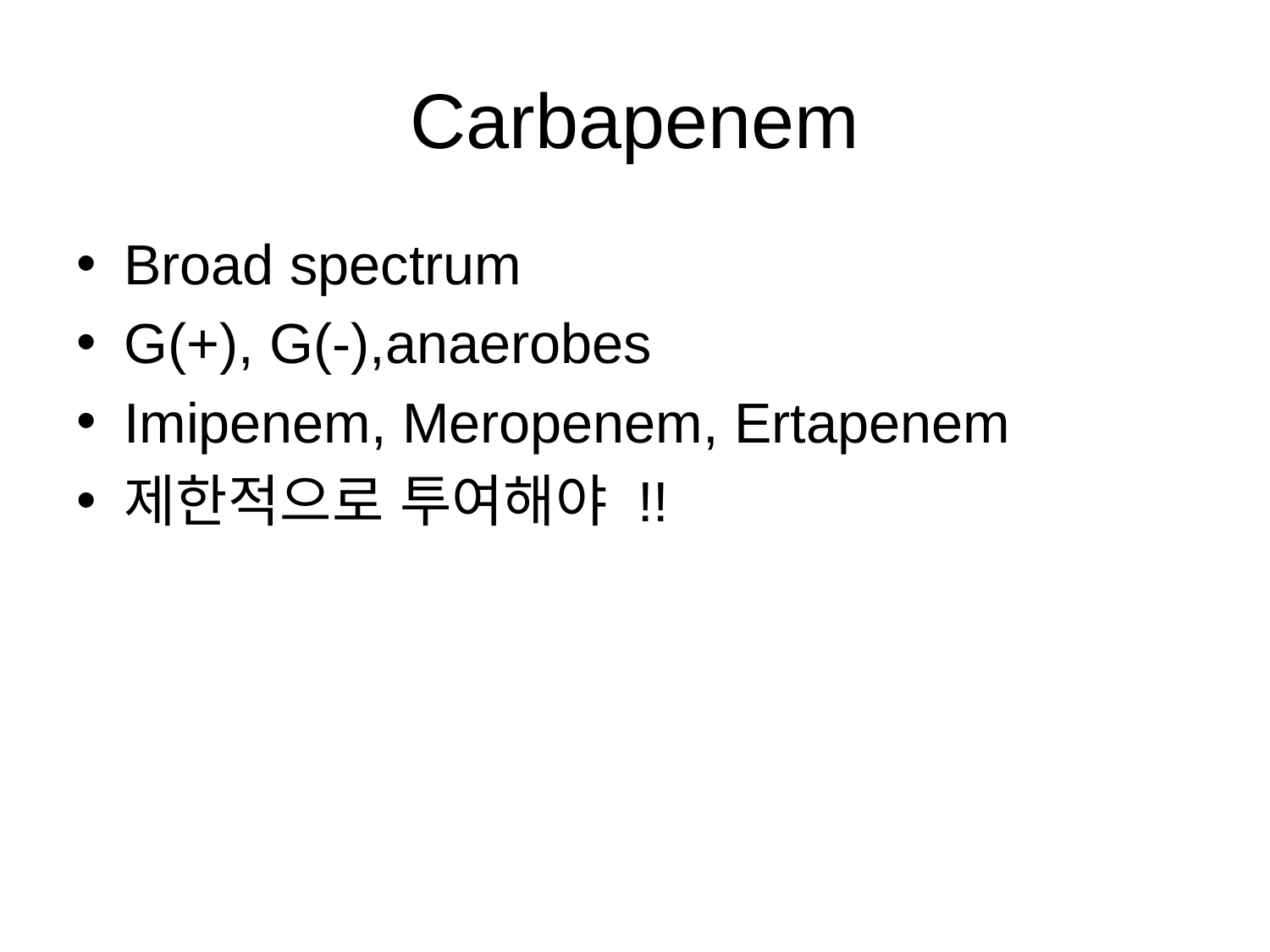

# Carbapenem
Broad spectrum
G(+), G(-),anaerobes
Imipenem, Meropenem, Ertapenem
제한적으로 투여해야 !!